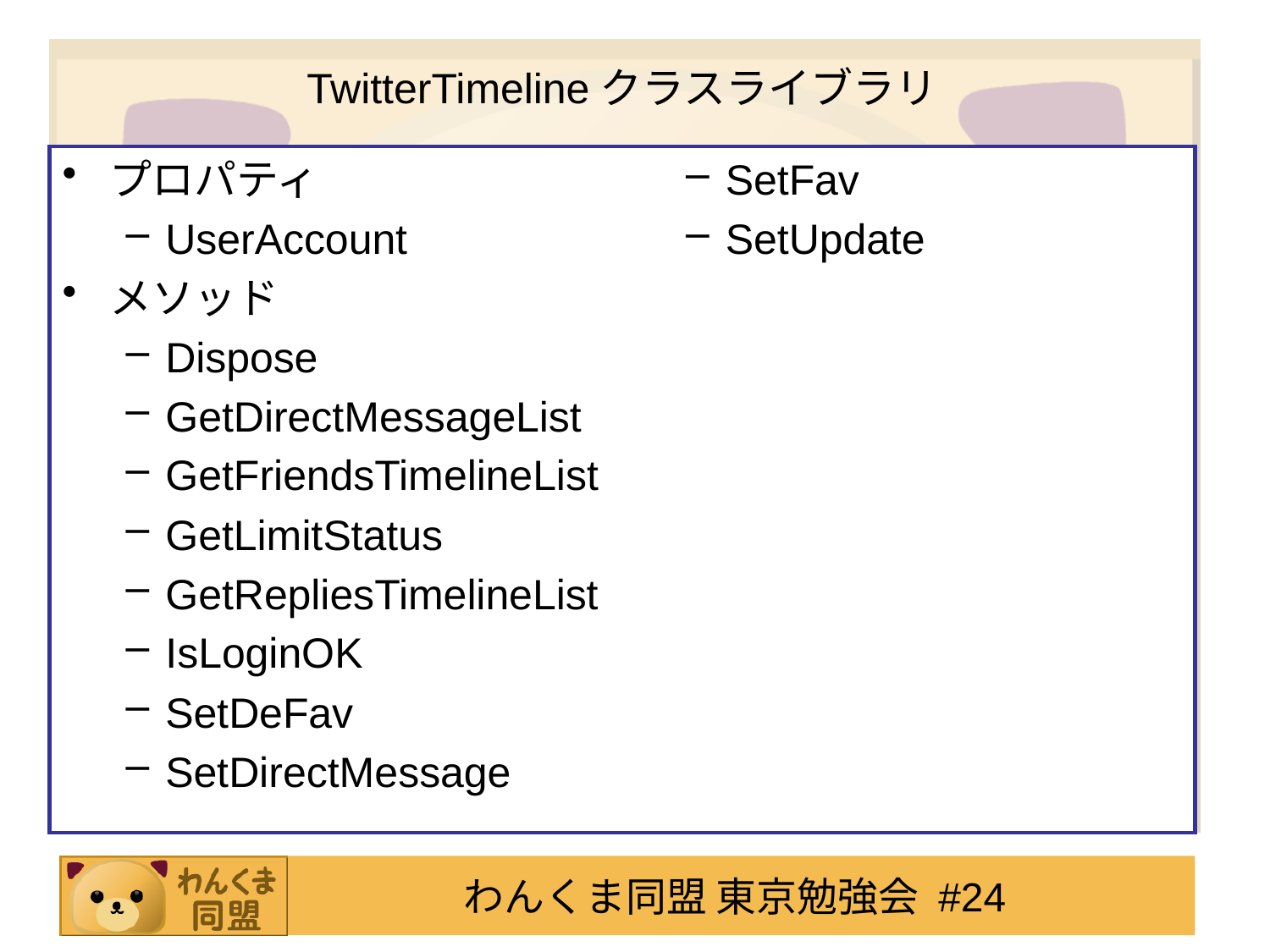

# TwitterTimelineクラスライブラリ
プロパティ
UserAccount
メソッド
Dispose
GetDirectMessageList
GetFriendsTimelineList
GetLimitStatus
GetRepliesTimelineList
IsLoginOK
SetDeFav
SetDirectMessage
SetFav
SetUpdate